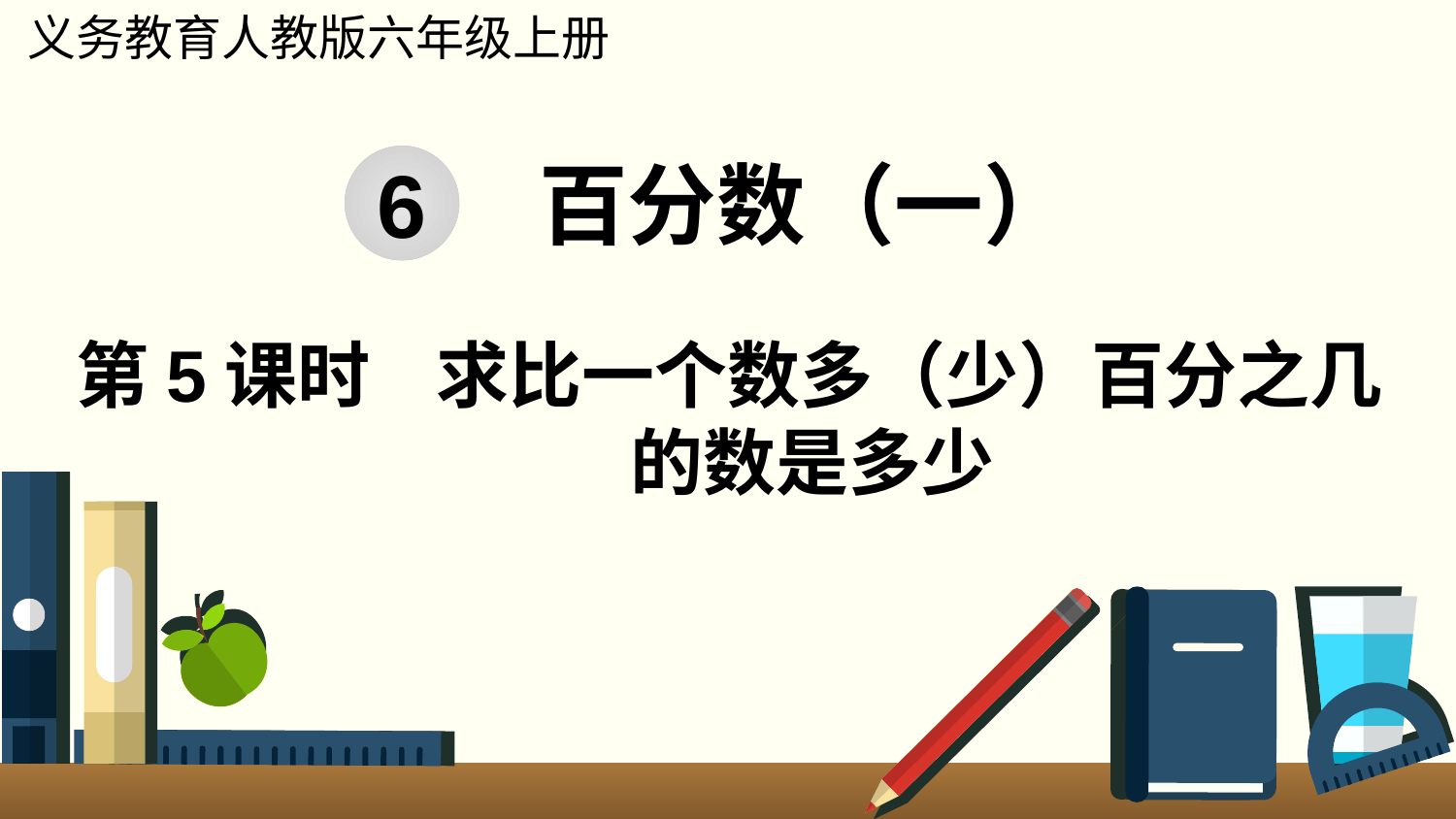

义务教育人教版六年级上册
百分数（一）
6
第5课时    求比一个数多（少）百分之几
         的数是多少
www.youyi100.com
www.youyi100.com
www.youyi100.com
www.youyi100.com
www.youyi100.com
www.youyi100.com
www.youyi100.com
www.youyi100.com
www.youyi100.com

优翼